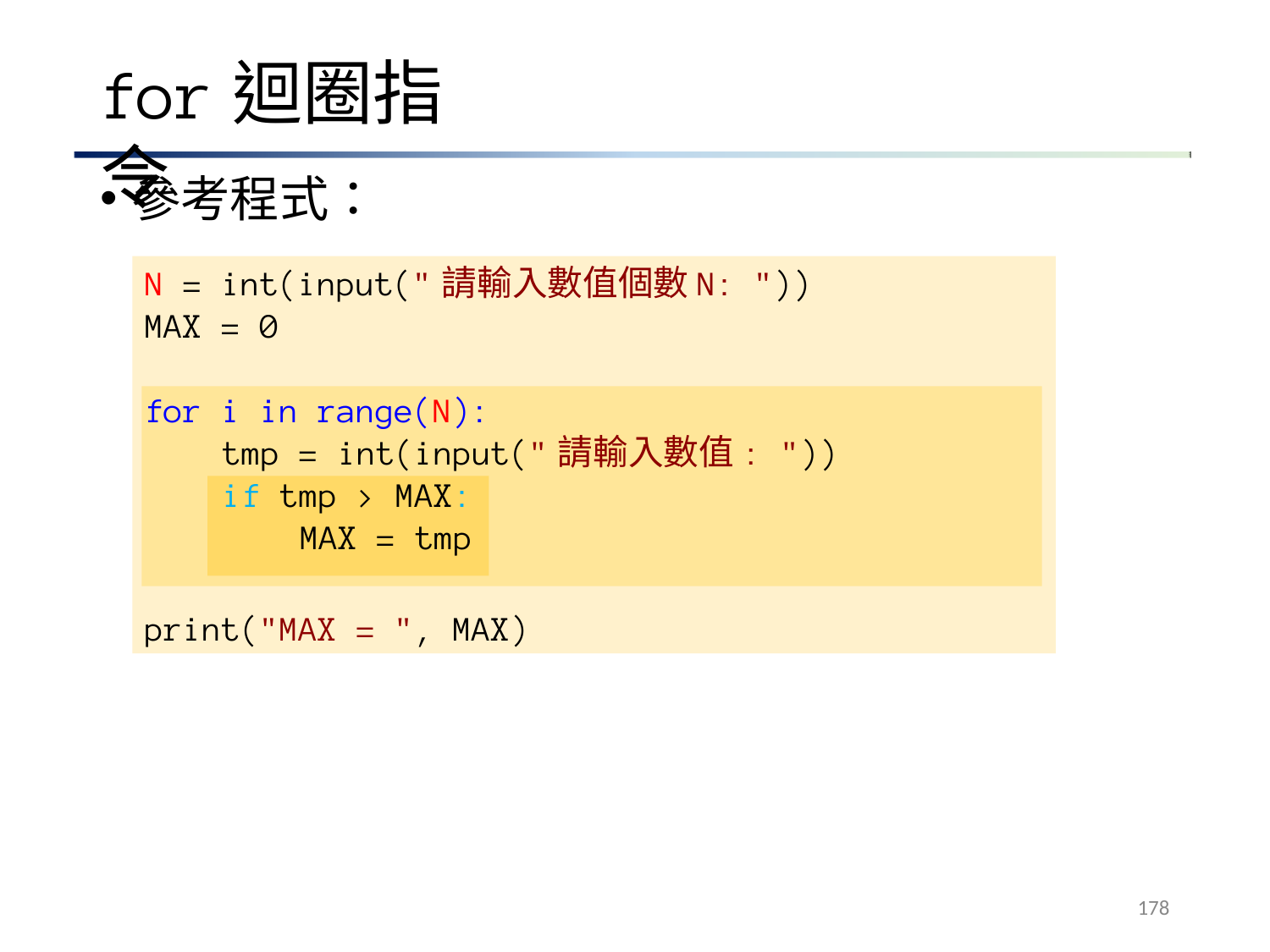

# for迴圈指令
參考程式：

N = int(input("請輸入數值個數N: "))
MAX = 0

print("MAX = ", MAX)
for i in range(N):
tmp = int(input("請輸入數值: "))
if tmp > MAX:
MAX = tmp

178